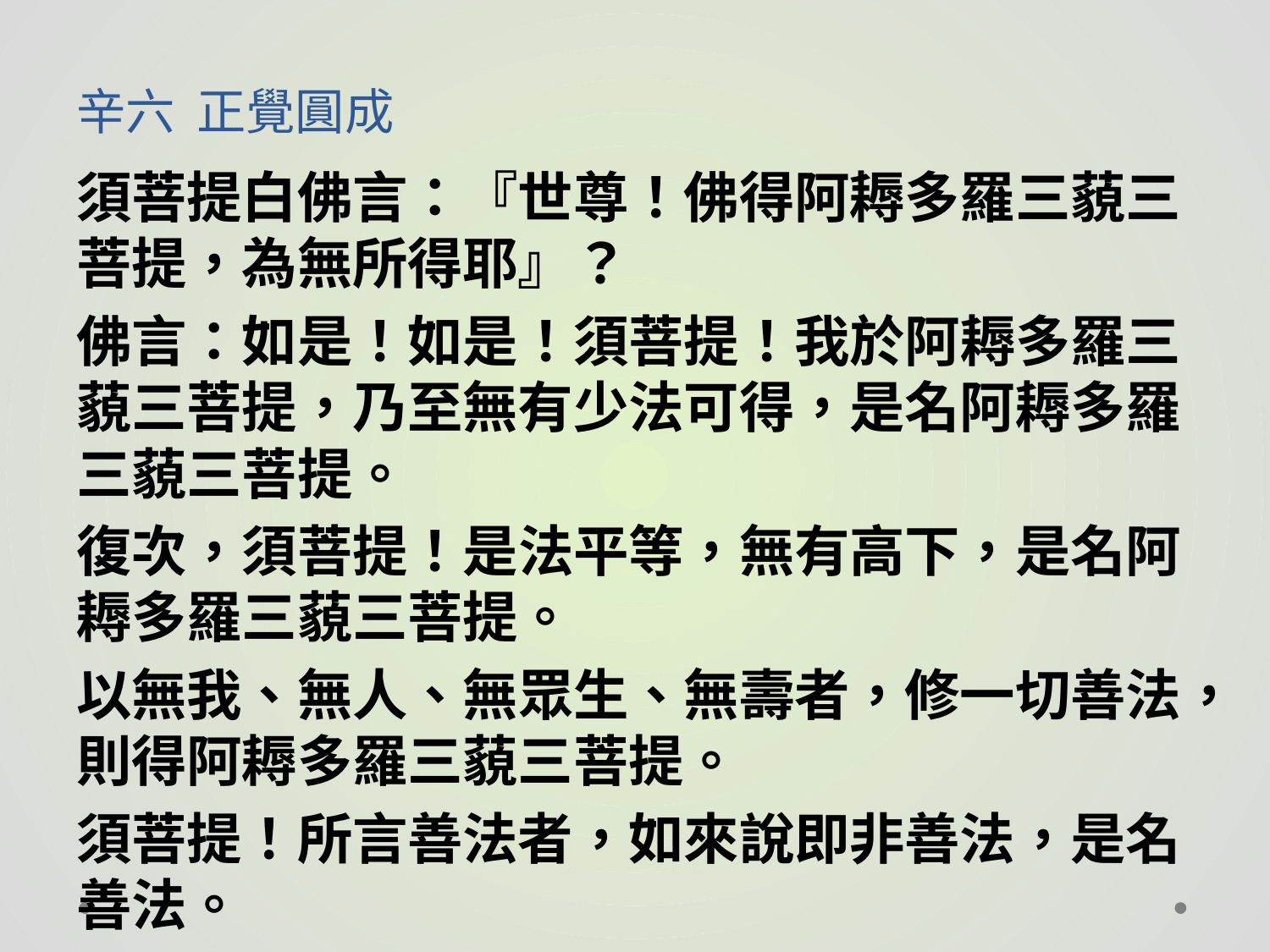

# 辛六  正覺圓成
須菩提白佛言：『世尊！佛得阿耨多羅三藐三菩提，為無所得耶』？
佛言：如是！如是！須菩提！我於阿耨多羅三藐三菩提，乃至無有少法可得，是名阿耨多羅三藐三菩提。
復次，須菩提！是法平等，無有高下，是名阿耨多羅三藐三菩提。
以無我、無人、無眾生、無壽者，修一切善法，則得阿耨多羅三藐三菩提。
須菩提！所言善法者，如來說即非善法，是名善法。